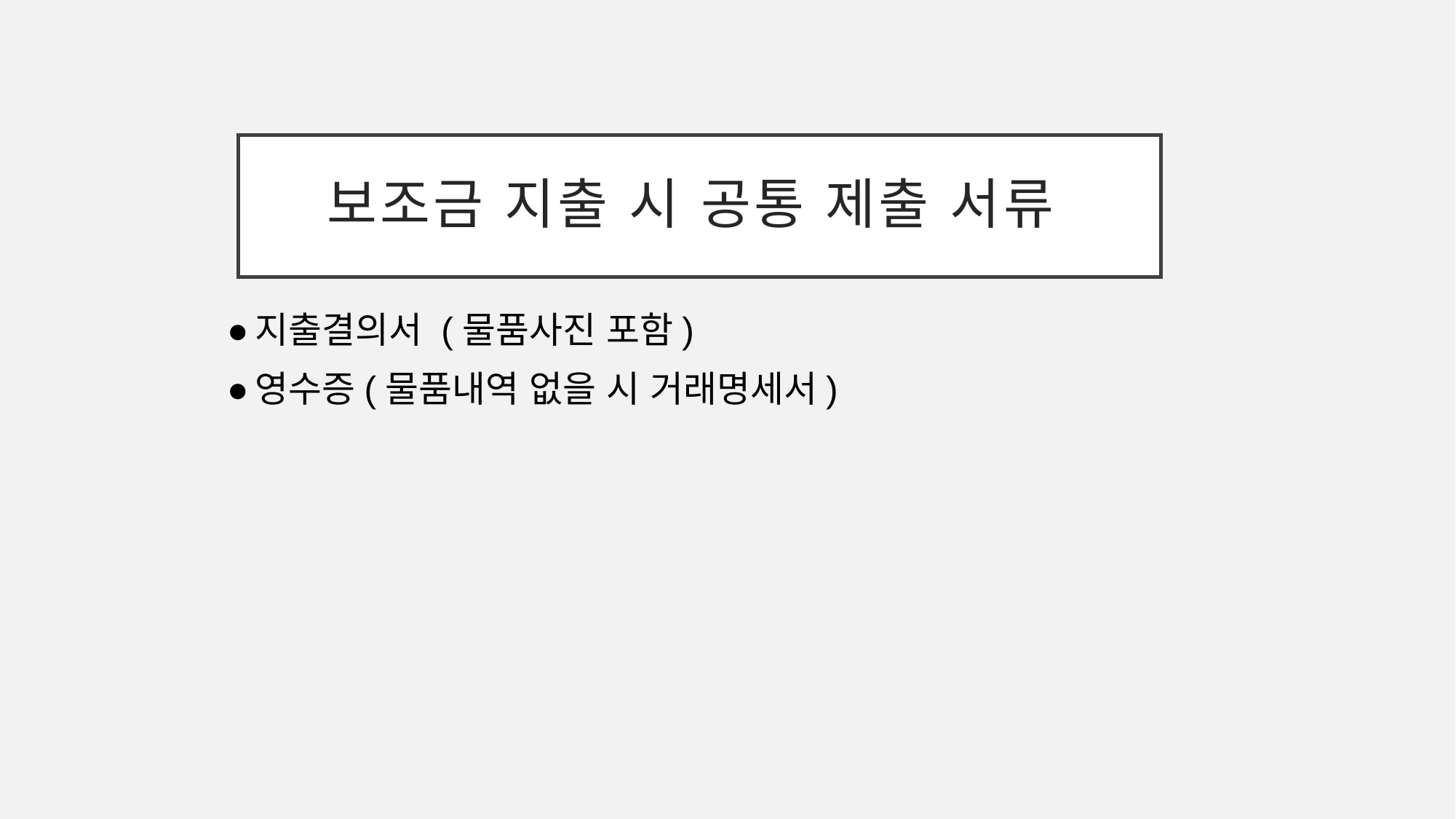

# 보조금 지출 시 공통 제출 서류
⦁지출결의서 (물품사진 포함)
⦁영수증(물품내역 없을 시 거래명세서)